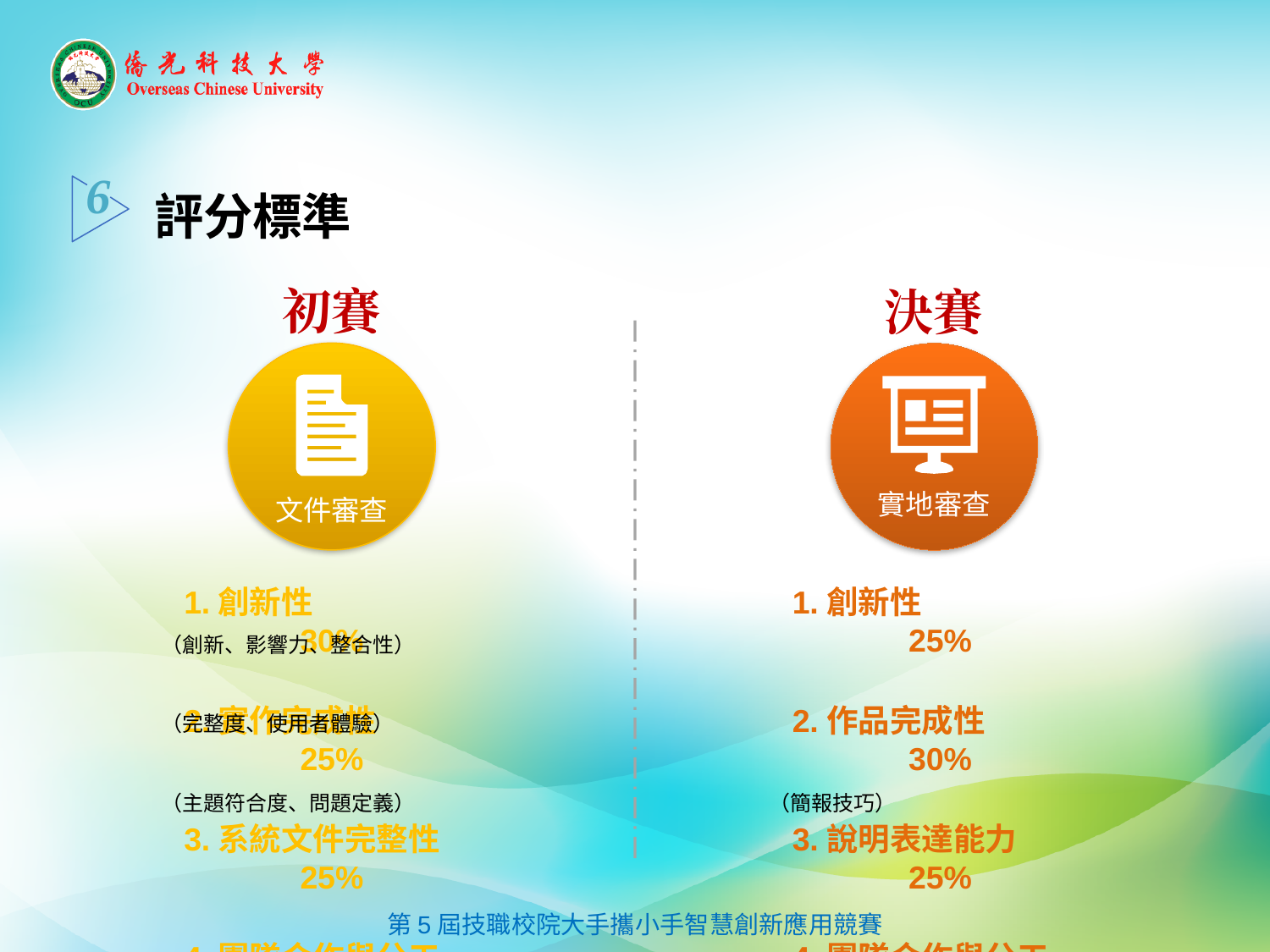

6

評分標準
初賽
決賽

文件審查

實地審查
1.創新性　　　　　30%
2.實作完成性　　　25%
3.系統文件完整性　25%
4.團隊合作與分工　20%
（創新、影響力、整合性）
（完整度、使用者體驗）
（主題符合度、問題定義）
1.創新性　　　　　25%
2.作品完成性　　　30%
3.說明表達能力　　25%
4.團隊合作與分工　20%
（簡報技巧）